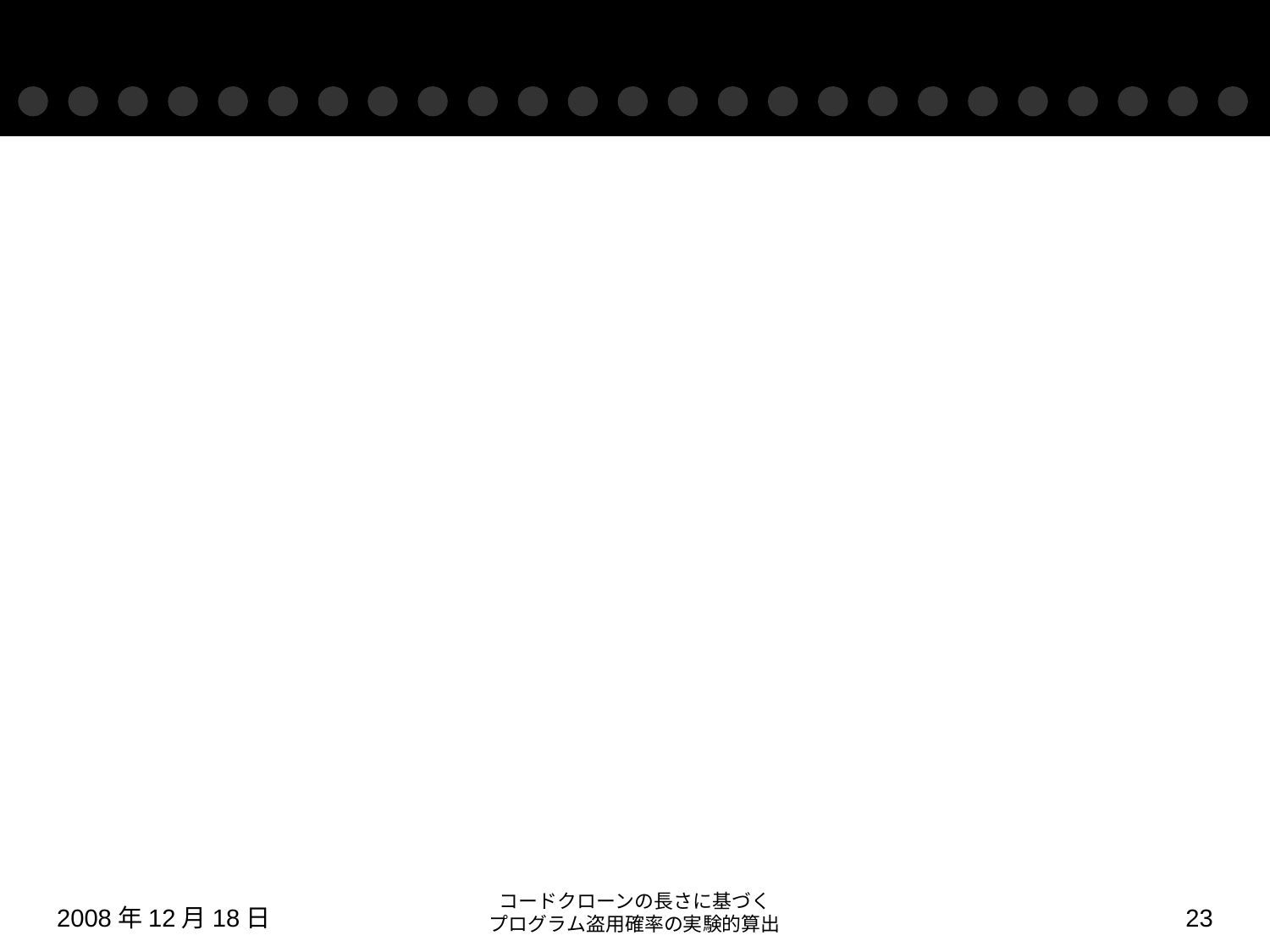

#

コードクローンの長さに基づく
プログラム盗用確率の実験的算出
2008年12月18日
23